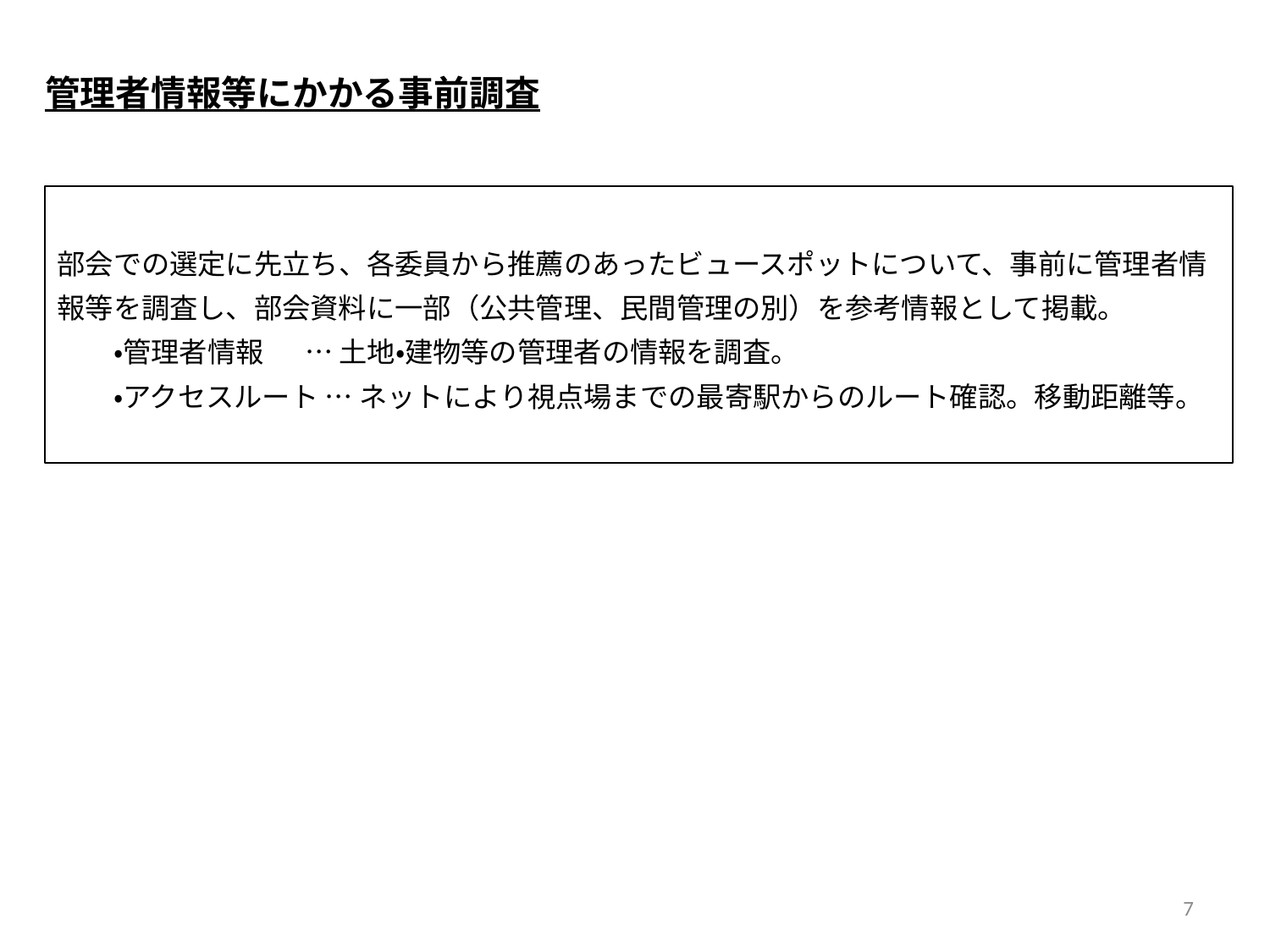

管理者情報等にかかる事前調査

部会での選定に先立ち、各委員から推薦のあったビュースポットについて、事前に管理者情報等を調査し、部会資料に一部（公共管理、民間管理の別）を参考情報として掲載。
　　・管理者情報　  … 土地・建物等の管理者の情報を調査。
　　・アクセスルート … ネットにより視点場までの最寄駅からのルート確認。移動距離等。

7